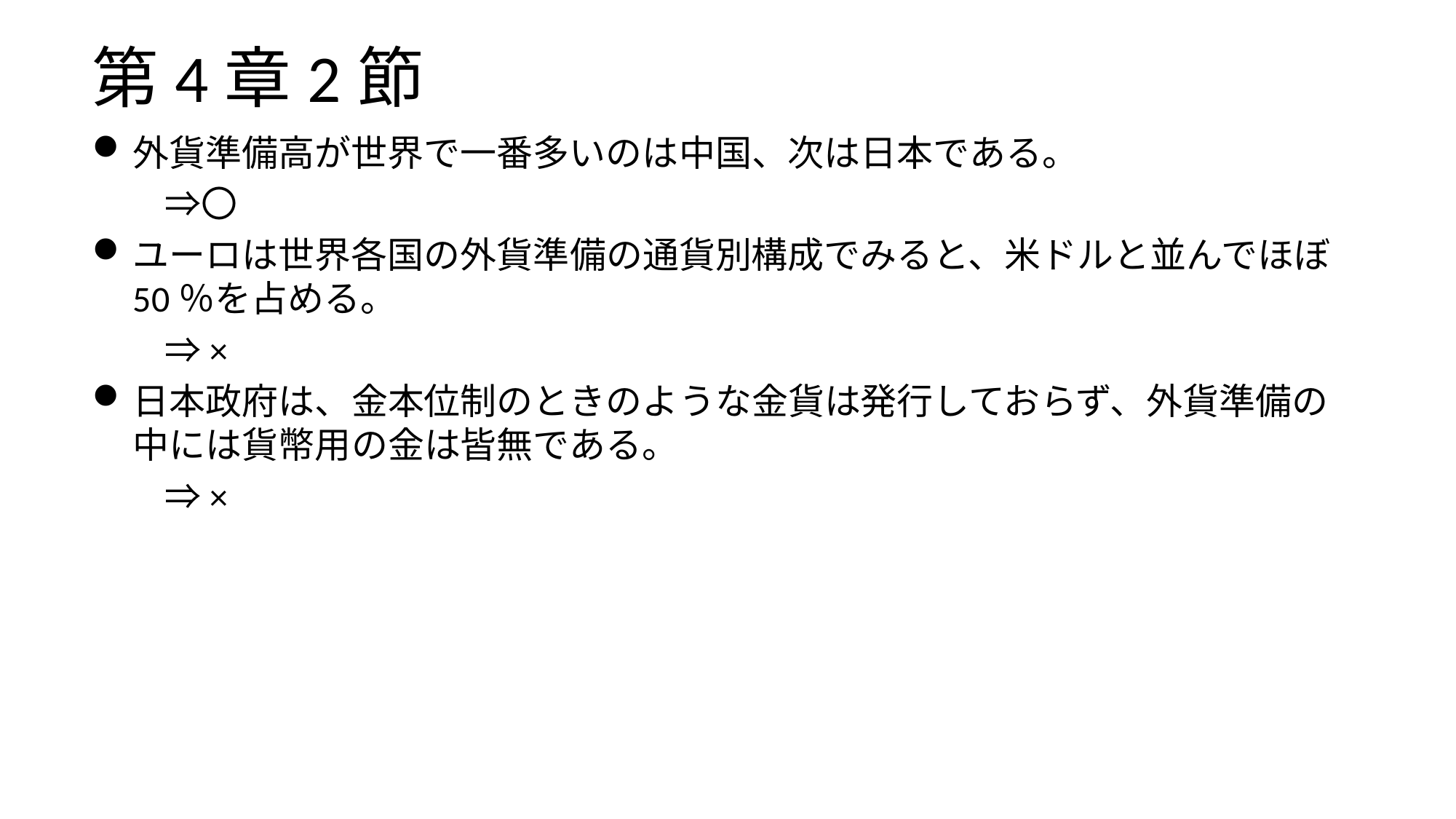

# 第4章2節
外貨準備高が世界で一番多いのは中国、次は日本である。
　　⇒〇
ユーロは世界各国の外貨準備の通貨別構成でみると、米ドルと並んでほぼ50％を占める。
　　⇒×
日本政府は、金本位制のときのような金貨は発行しておらず、外貨準備の中には貨幣用の金は皆無である。
　　⇒×